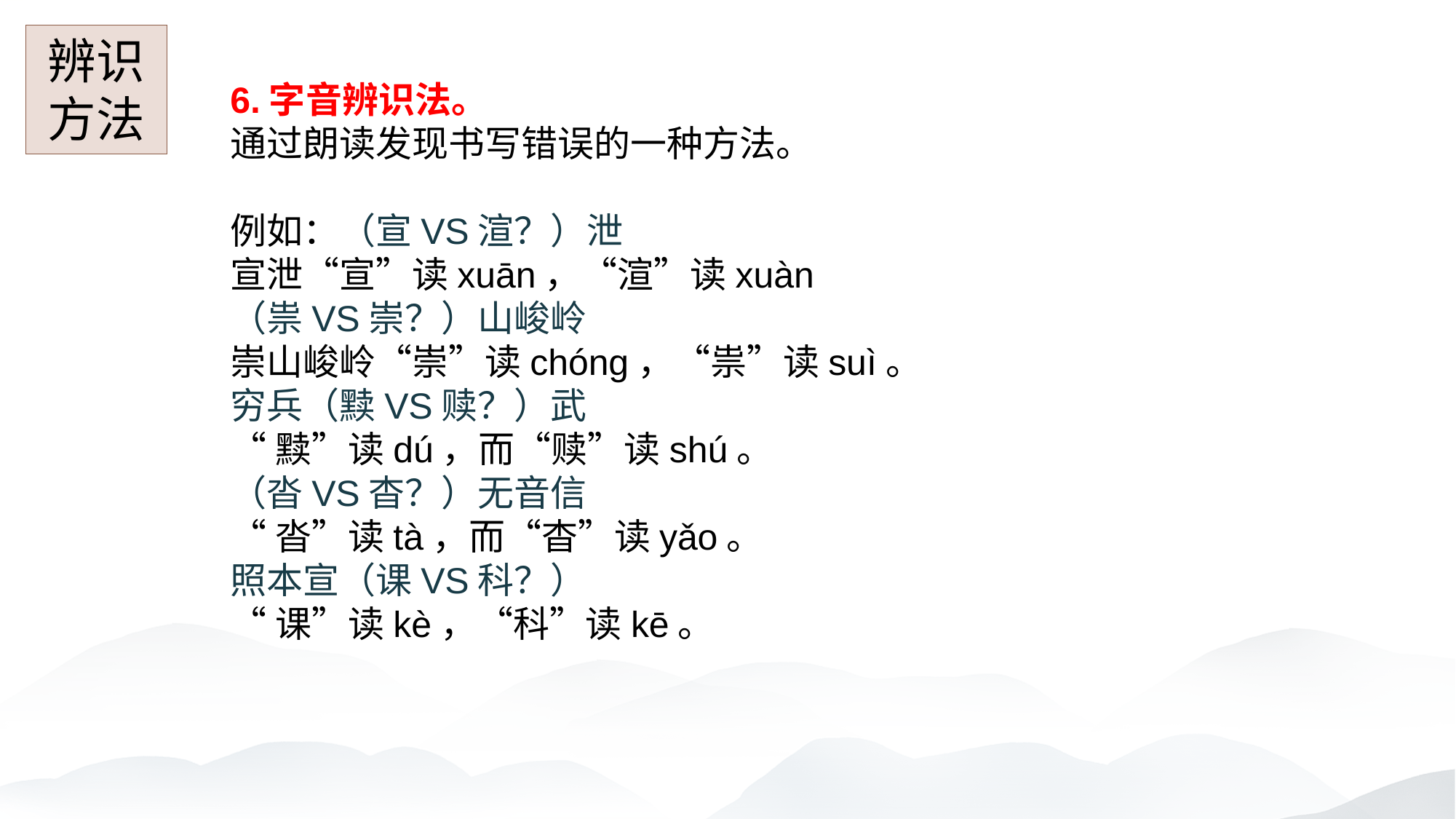

辨识方法
6.字音辨识法。
通过朗读发现书写错误的一种方法。

例如：（宣VS渲？）泄
宣泄“宣”读xuān，“渲”读xuàn
（祟VS崇？）山峻岭
崇山峻岭“崇”读chóng，“祟”读suì。
穷兵（黩VS赎？）武
“黩”读dú，而“赎”读shú。
（沓VS杳？）无音信
“沓”读tà，而“杳”读yǎo。
照本宣（课VS科？）
“课”读kè，“科”读kē。